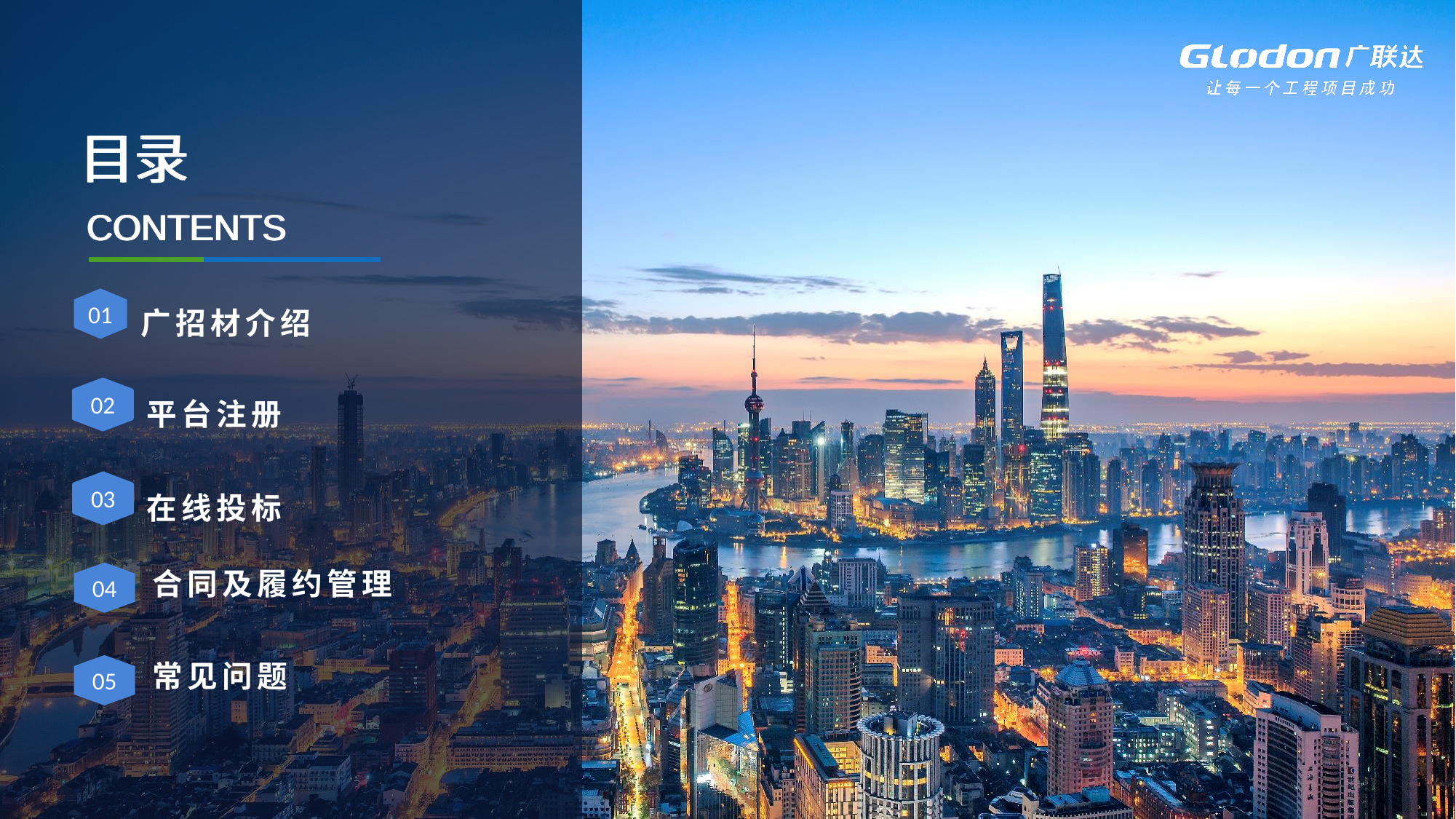

目录
CONTENTS
广招材介绍
01
平台注册
02
在线投标
03
合同及履约管理
04
常见问题
05